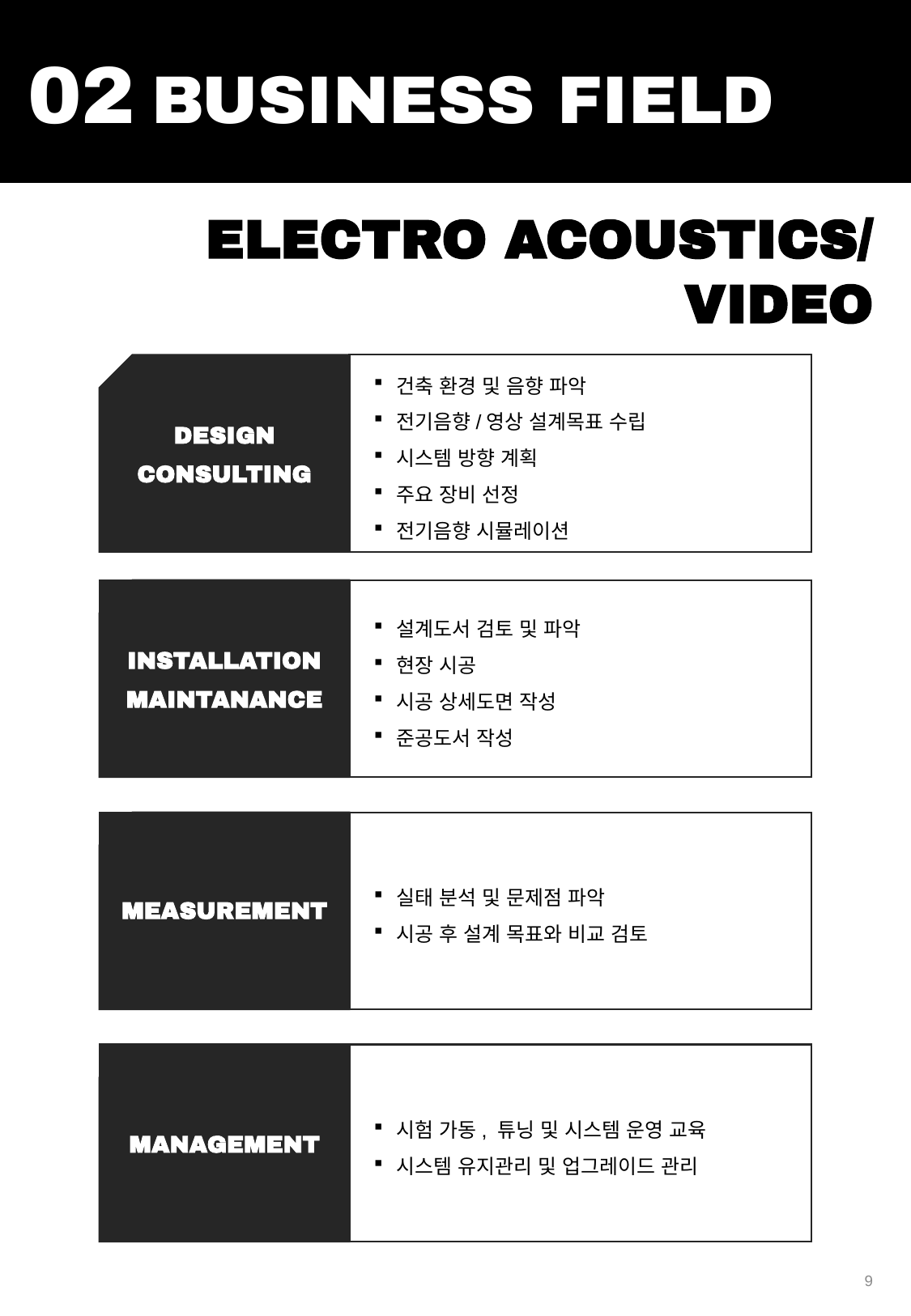

02 BUSINESS FIELD
ELECTRO ACOUSTICS/
VIDEO

건축 환경 및 음향 파악
전기음향/영상 설계목표 수립
시스템 방향 계획
주요 장비 선정
전기음향 시뮬레이션
DESIGN
CONSULTING

설계도서 검토 및 파악
현장 시공
시공 상세도면 작성
준공도서 작성
INSTALLATION
MAINTANANCE

실태 분석 및 문제점 파악
시공 후 설계 목표와 비교 검토
MEASUREMENT

시험 가동, 튜닝 및 시스템 운영 교육
시스템 유지관리 및 업그레이드 관리
MANAGEMENT
9